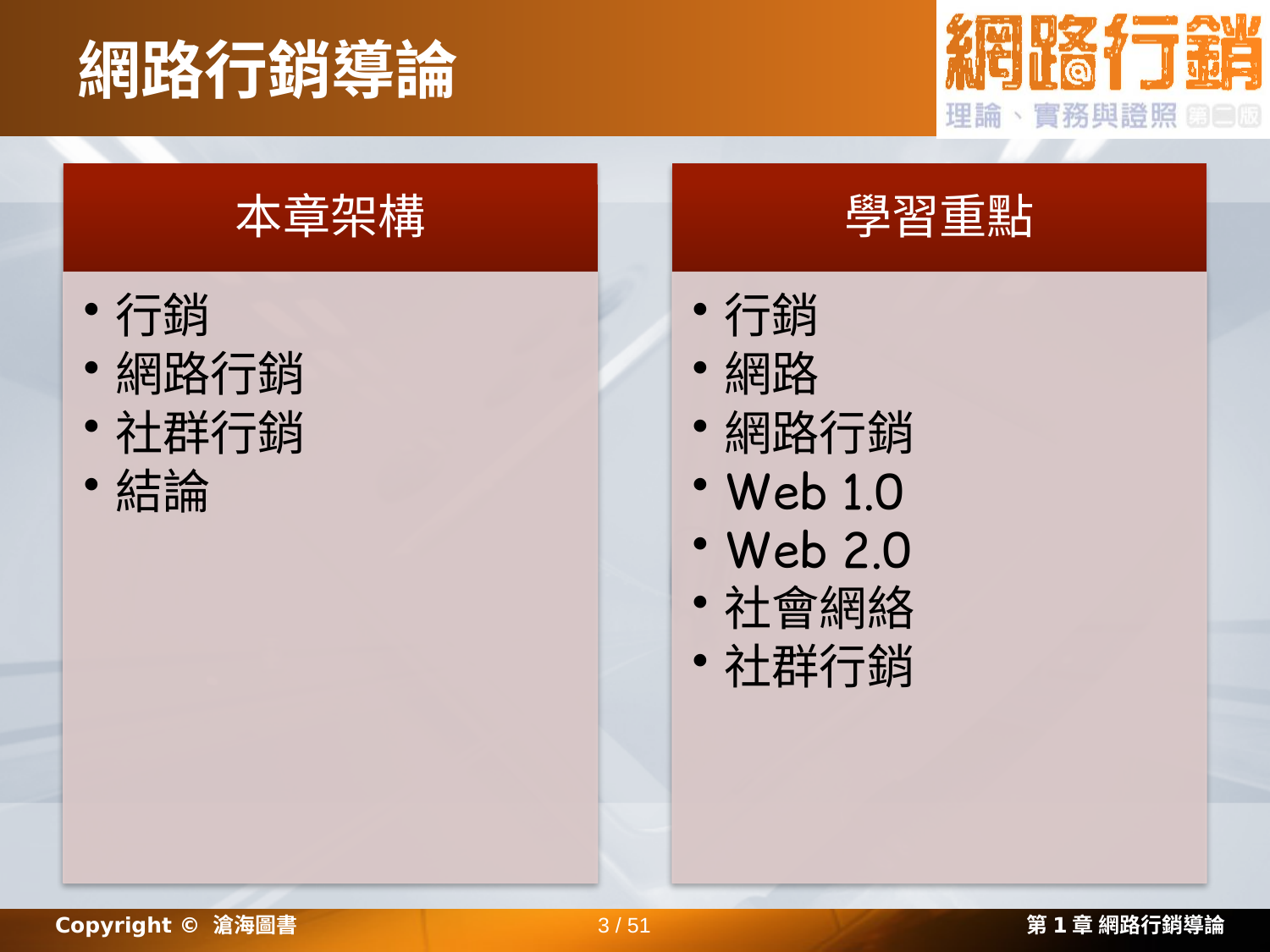

# 網路行銷導論
本章架構
行銷
網路行銷
社群行銷
結論
學習重點
行銷
網路
網路行銷
Web 1.0
Web 2.0
社會網絡
社群行銷
Copyright © 滄海圖書
3 / 51
第1章 網路行銷導論